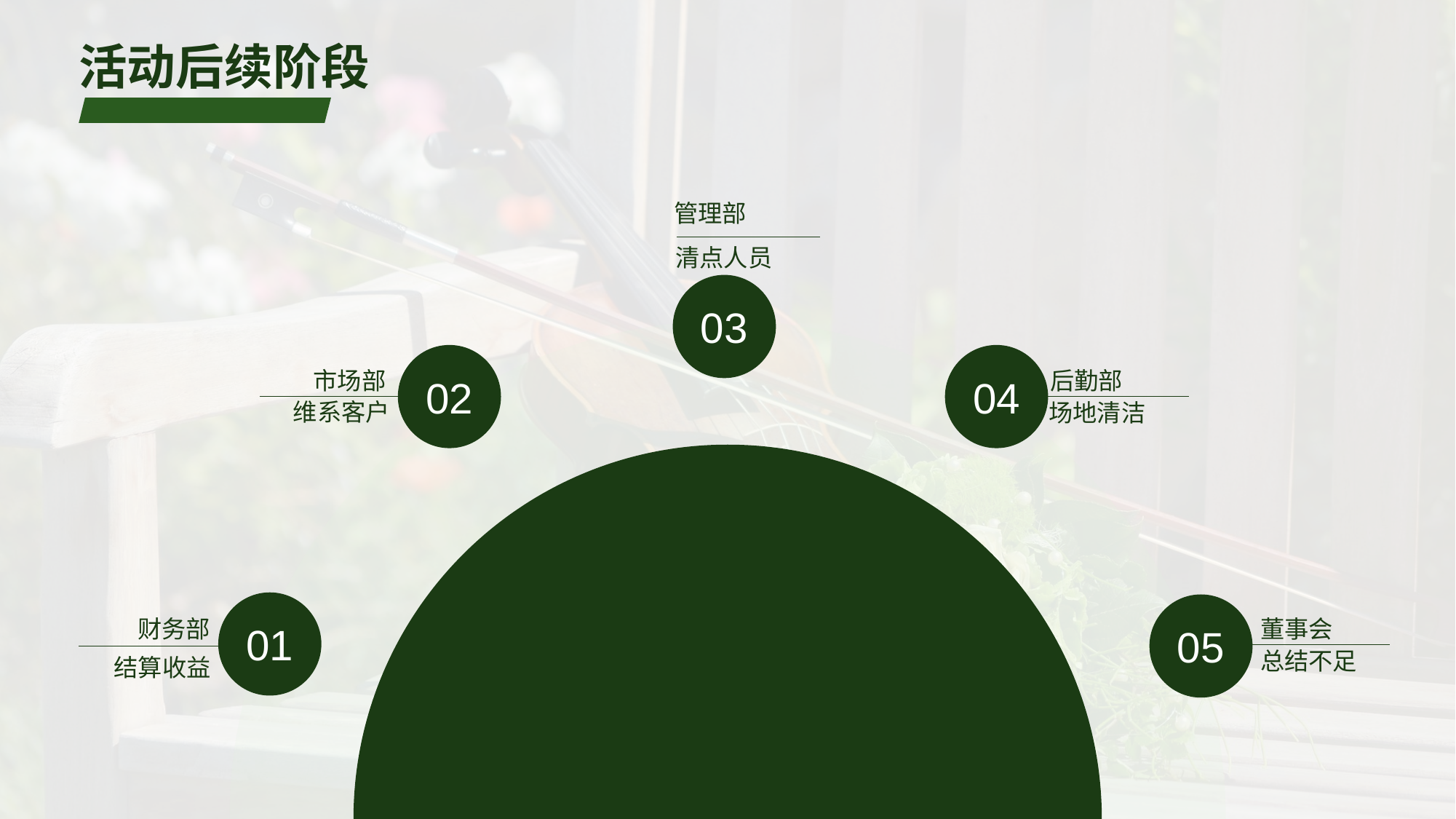

# 活动后续阶段
管理部
清点人员
03

02
04
市场部
后勤部
维系客户
场地清洁

01
05
财务部
董事会
总结不足
结算收益